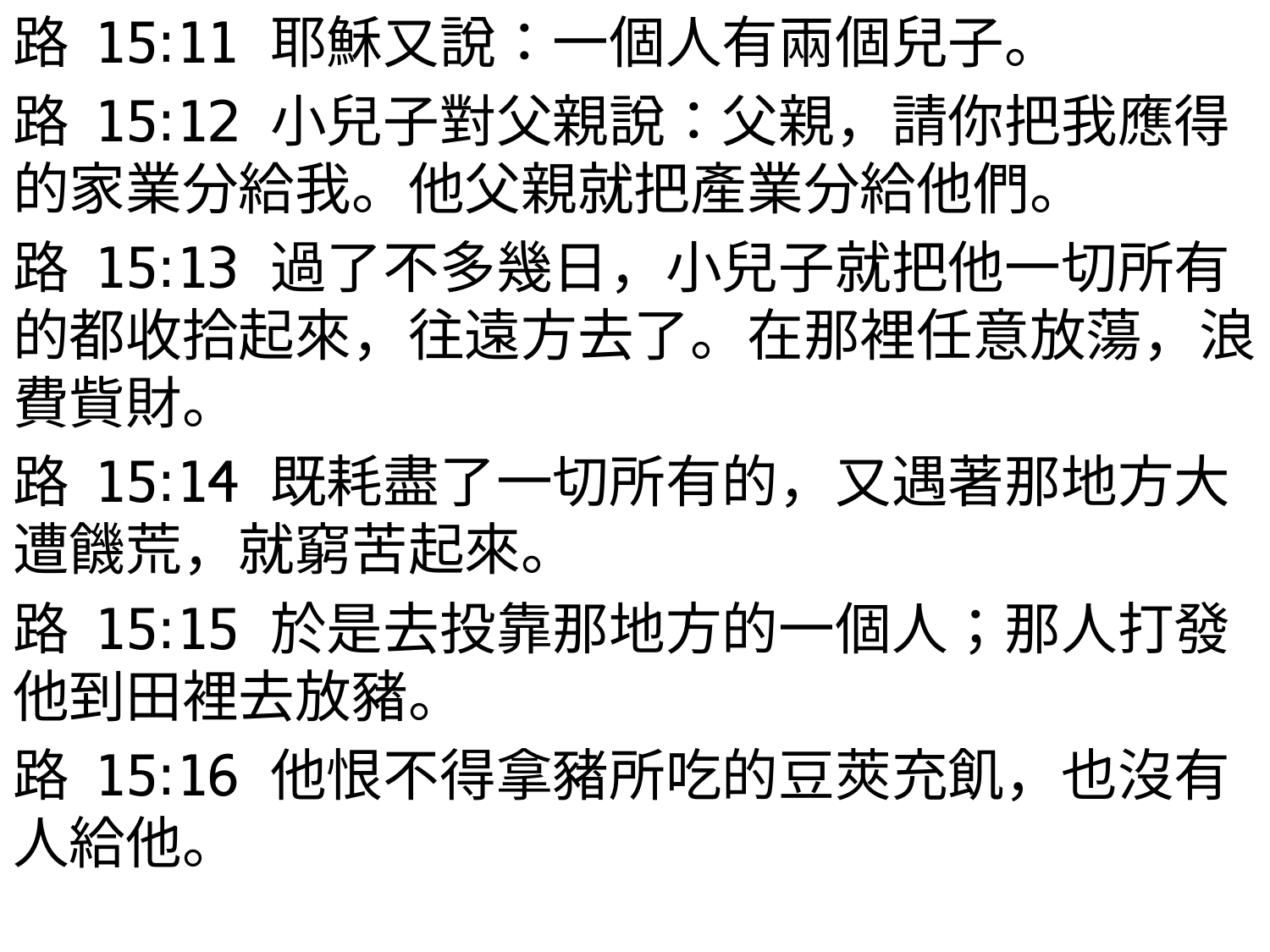

路 15:11 耶穌又說：一個人有兩個兒子。
路 15:12 小兒子對父親說：父親，請你把我應得的家業分給我。他父親就把產業分給他們。
路 15:13 過了不多幾日，小兒子就把他一切所有的都收拾起來，往遠方去了。在那裡任意放蕩，浪費貲財。
路 15:14 既耗盡了一切所有的，又遇著那地方大遭饑荒，就窮苦起來。
路 15:15 於是去投靠那地方的一個人；那人打發他到田裡去放豬。
路 15:16 他恨不得拿豬所吃的豆莢充飢，也沒有人給他。